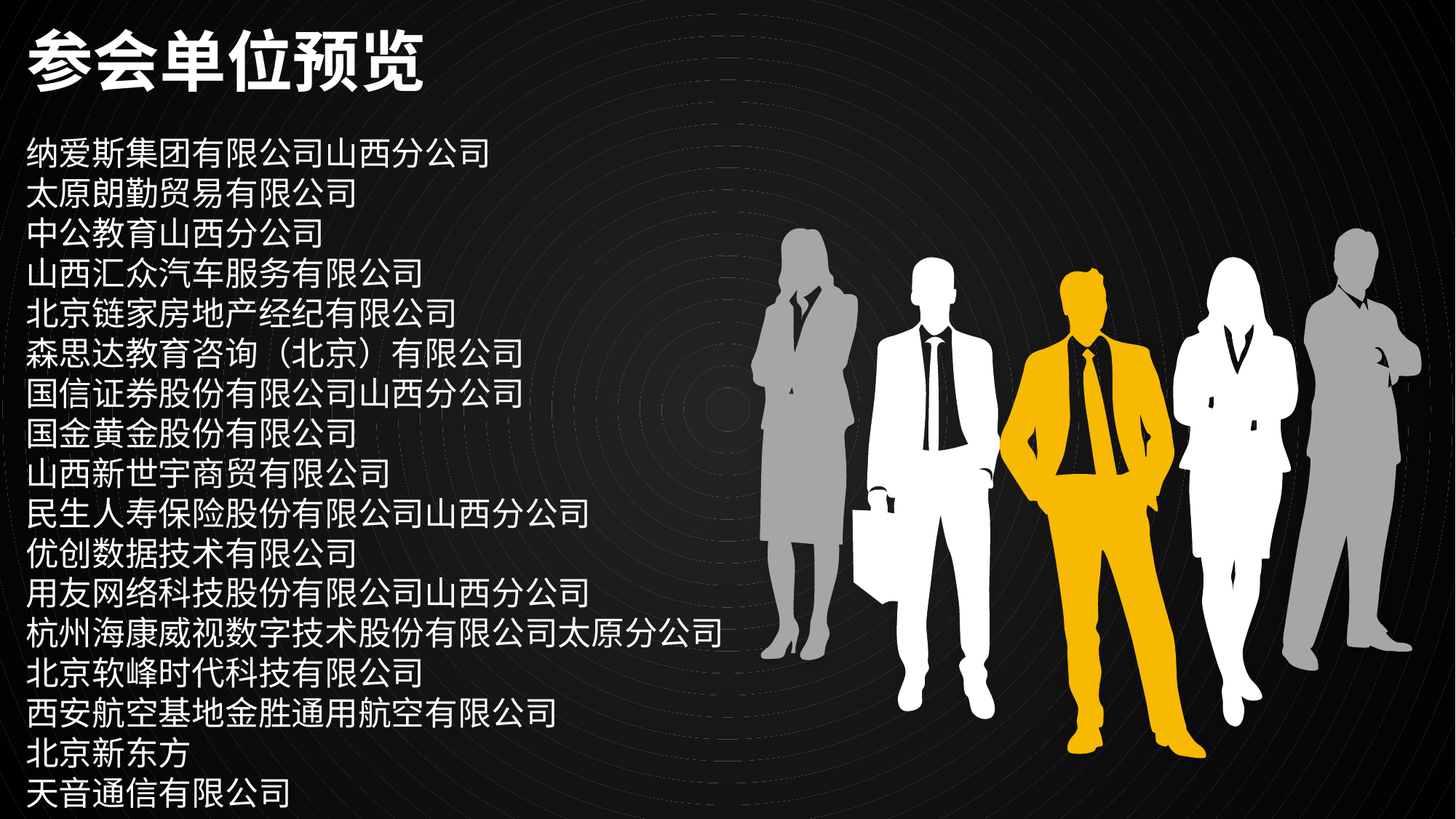

参会单位预览
纳爱斯集团有限公司山西分公司
太原朗勤贸易有限公司
中公教育山西分公司
山西汇众汽车服务有限公司
北京链家房地产经纪有限公司
森思达教育咨询（北京）有限公司
国信证券股份有限公司山西分公司
国金黄金股份有限公司
山西新世宇商贸有限公司
民生人寿保险股份有限公司山西分公司
优创数据技术有限公司
用友网络科技股份有限公司山西分公司
杭州海康威视数字技术股份有限公司太原分公司
北京软峰时代科技有限公司
西安航空基地金胜通用航空有限公司
北京新东方
天音通信有限公司